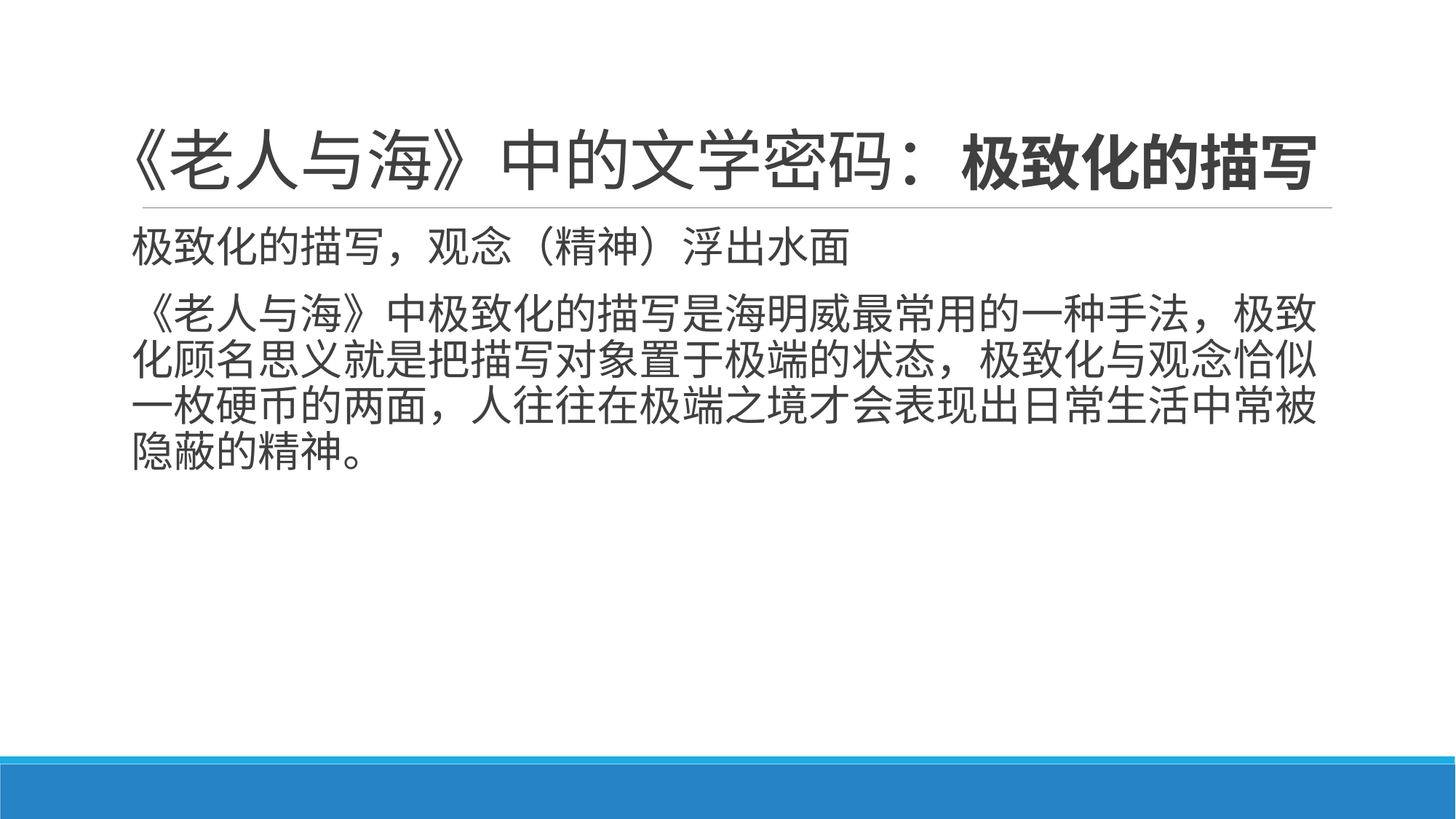

# 《老人与海》中的文学密码：极致化的描写
极致化的描写，观念（精神）浮出水面
《老人与海》中极致化的描写是海明威最常用的一种手法，极致化顾名思义就是把描写对象置于极端的状态，极致化与观念恰似一枚硬币的两面，人往往在极端之境才会表现出日常生活中常被隐蔽的精神。